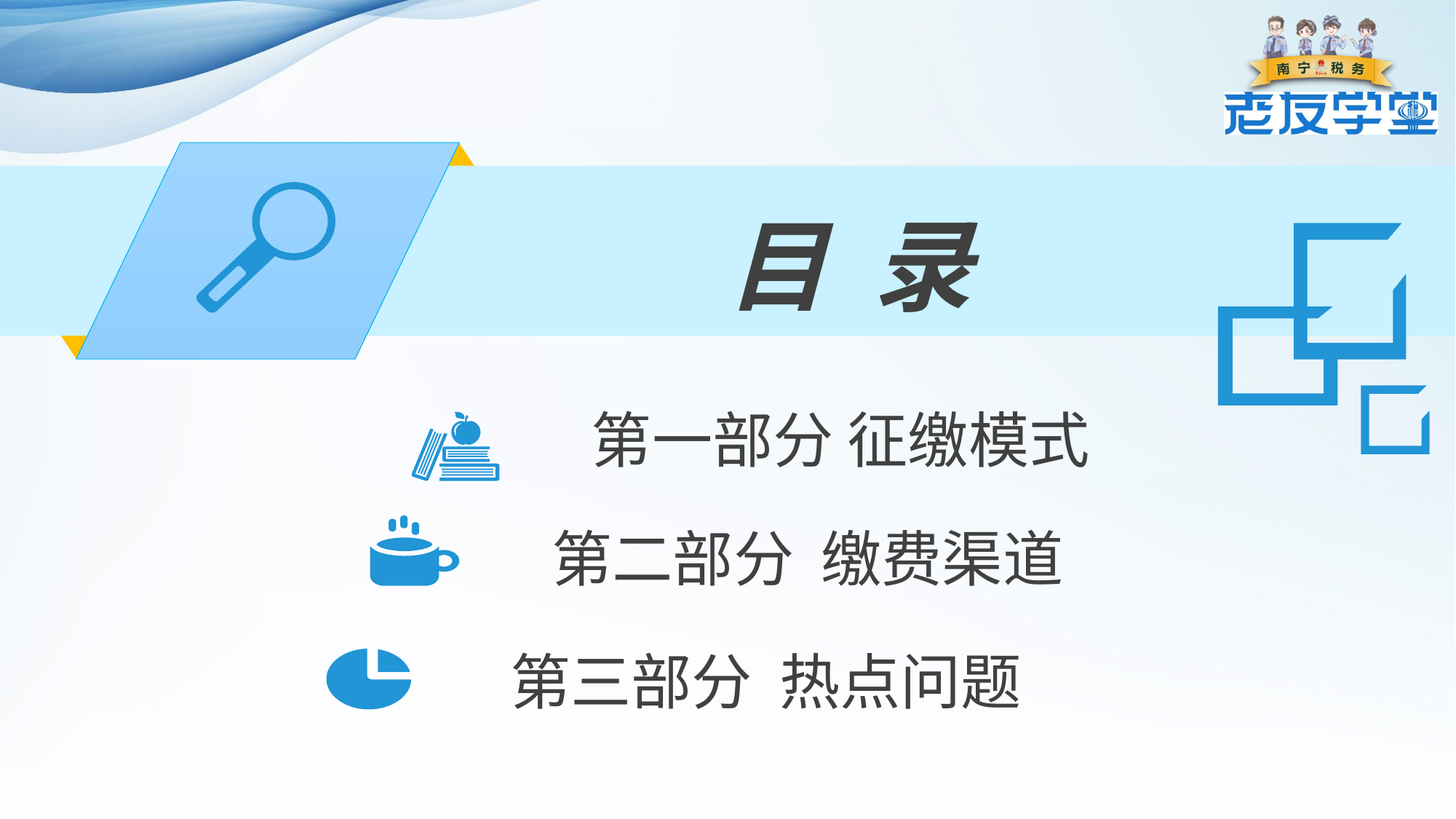

目  录

第一部分 征缴模式

第二部分  缴费渠道
第三部分  热点问题